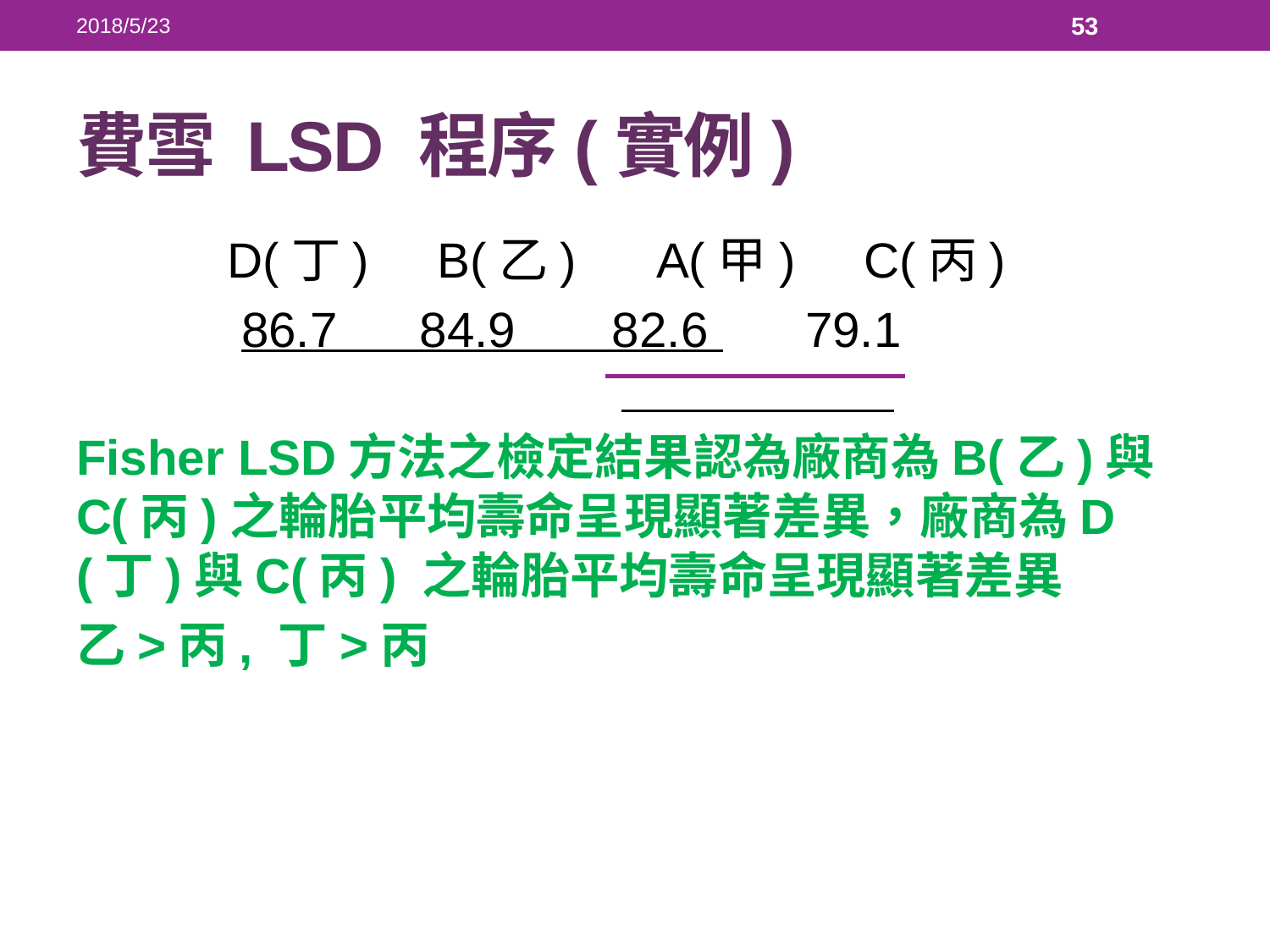

2018/5/23
53
# 費雪 LSD 程序(實例)
           D(丁)     B(乙)      A(甲)     C(丙)
            86.7      84.9       82.6       79.1

Fisher LSD方法之檢定結果認為廠商為B(乙)與C(丙)之輪胎平均壽命呈現顯著差異，廠商為D(丁)與C(丙) 之輪胎平均壽命呈現顯著差異
乙>丙, 丁>丙